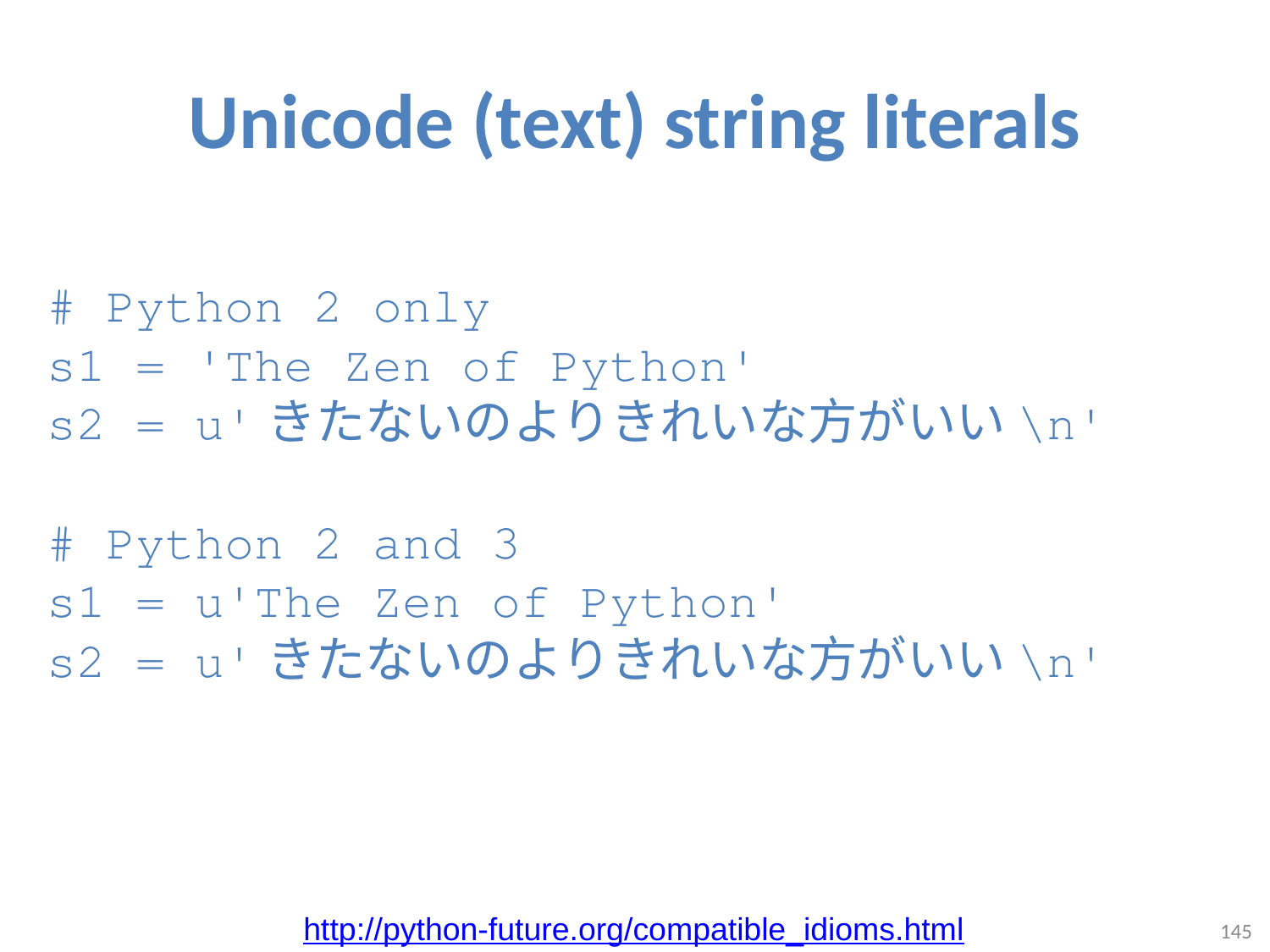

# Unicode (text) string literals
# Python 2 only
s1 = 'The Zen of Python'
s2 = u'きたないのよりきれいな方がいい\n'

# Python 2 and 3
s1 = u'The Zen of Python'
s2 = u'きたないのよりきれいな方がいい\n'
http://python-future.org/compatible_idioms.html
145